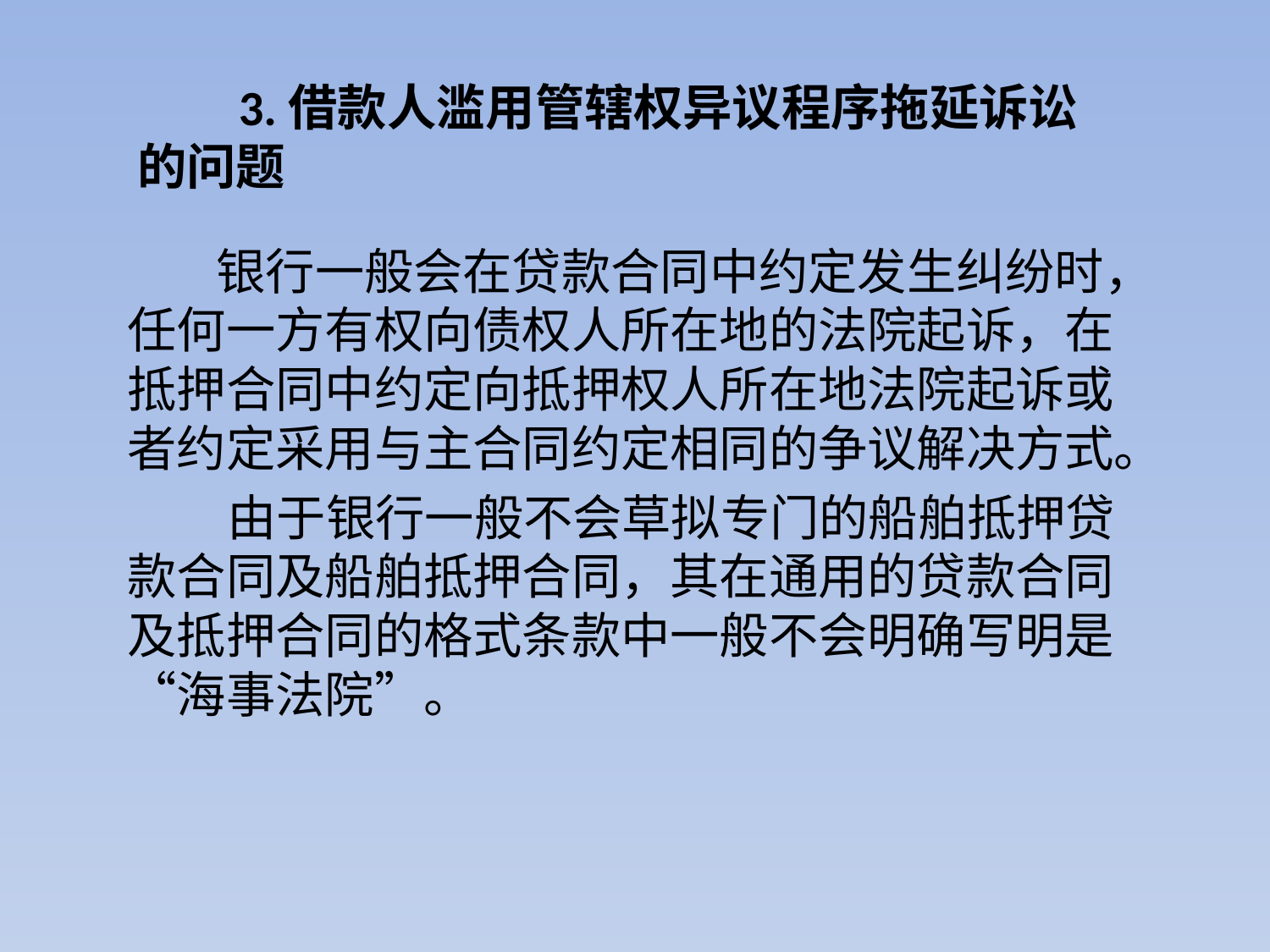

# 3.借款人滥用管辖权异议程序拖延诉讼的问题

       银行一般会在贷款合同中约定发生纠纷时，任何一方有权向债权人所在地的法院起诉，在抵押合同中约定向抵押权人所在地法院起诉或者约定采用与主合同约定相同的争议解决方式。
        由于银行一般不会草拟专门的船舶抵押贷款合同及船舶抵押合同，其在通用的贷款合同及抵押合同的格式条款中一般不会明确写明是“海事法院”。